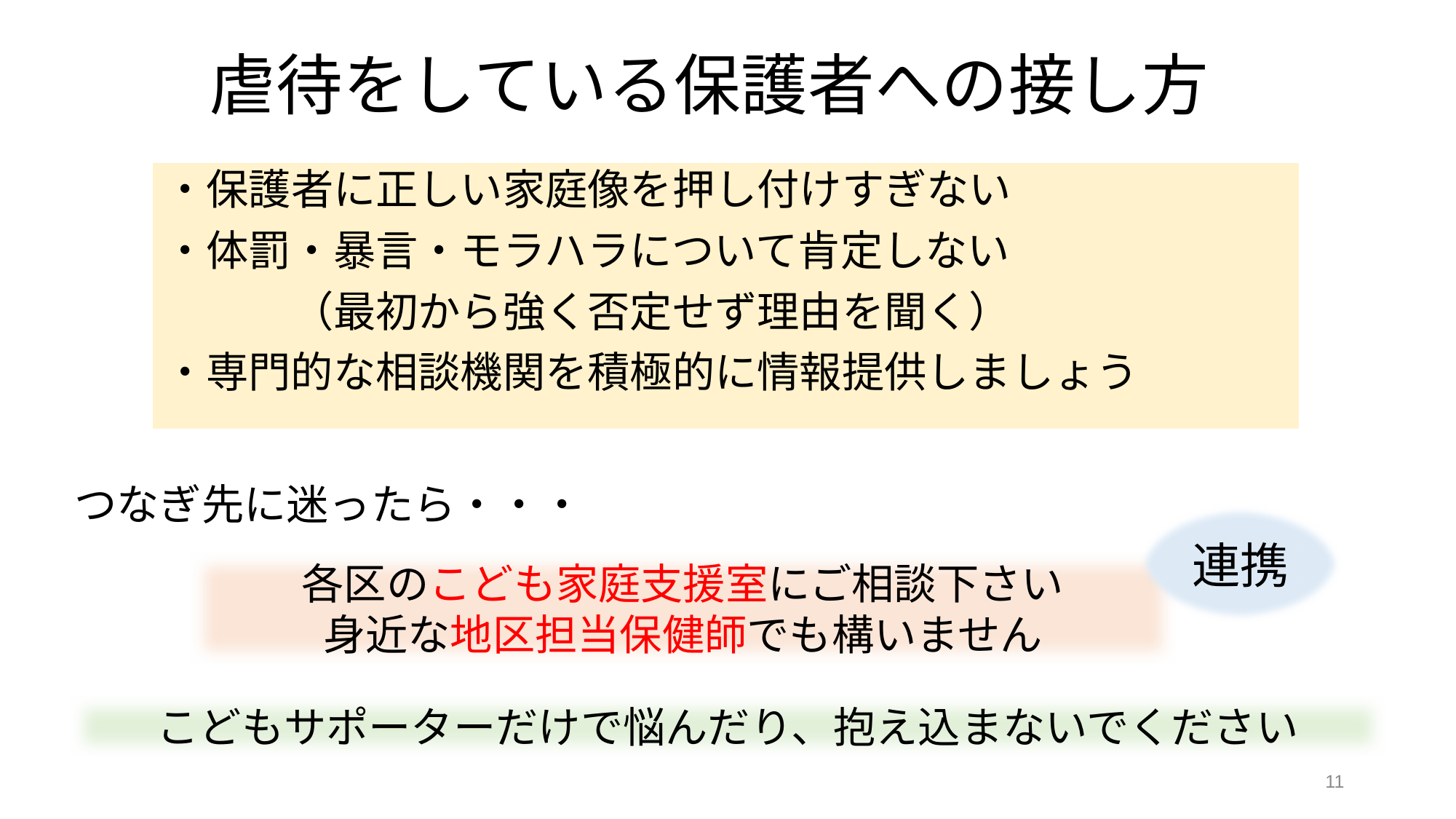

# 虐待をしている保護者への接し方
・保護者に正しい家庭像を押し付けすぎない
・体罰・暴言・モラハラについて肯定しない
　　　（最初から強く否定せず理由を聞く）
・専門的な相談機関を積極的に情報提供しましょう

つなぎ先に迷ったら・・・
連携
各区のこども家庭支援室にご相談下さい
身近な地区担当保健師でも構いません
こどもサポーターだけで悩んだり、抱え込まないでください
11